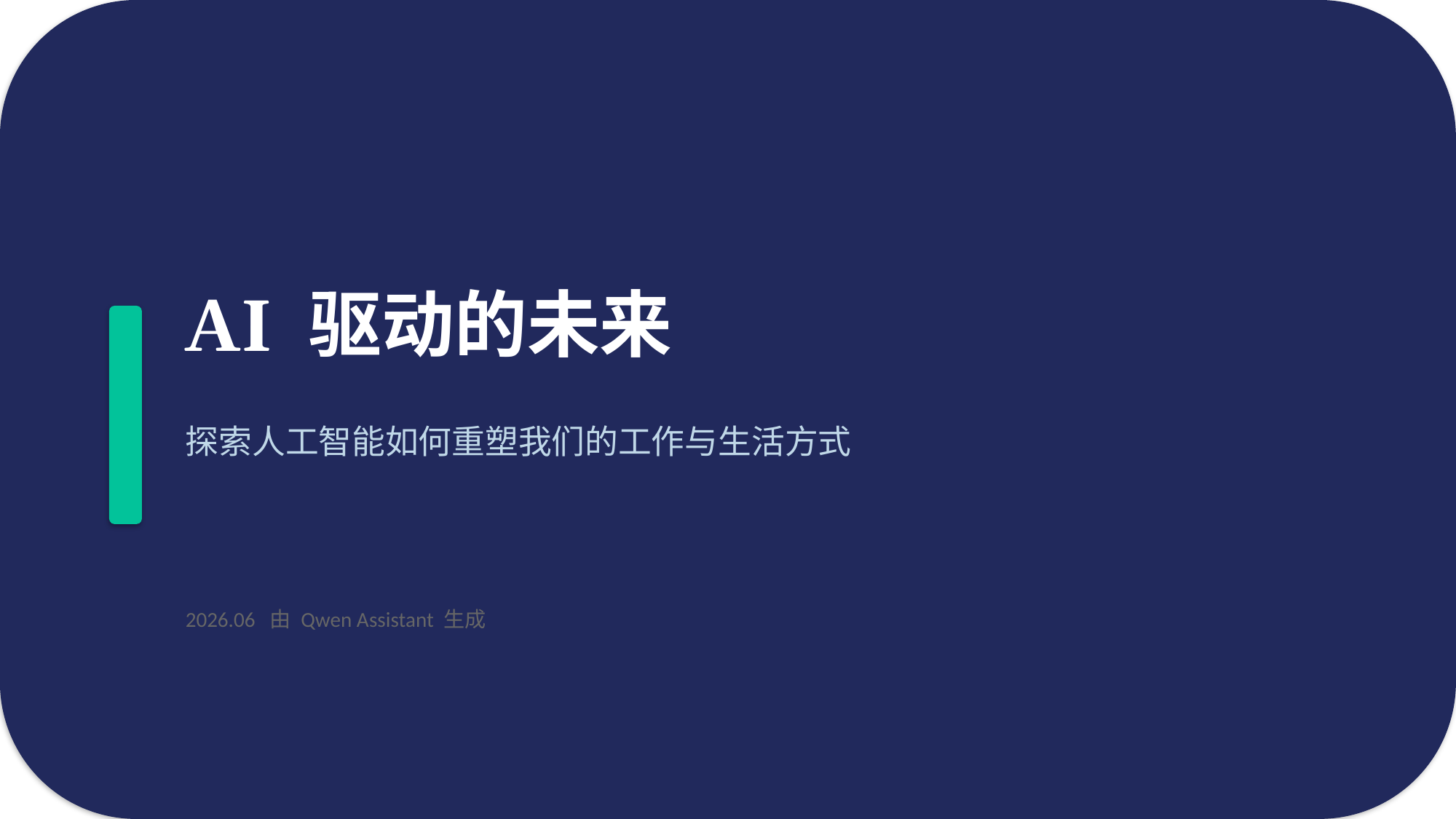

AI 驱动的未来

探索人工智能如何重塑我们的工作与生活方式
2026.06  由 Qwen Assistant 生成